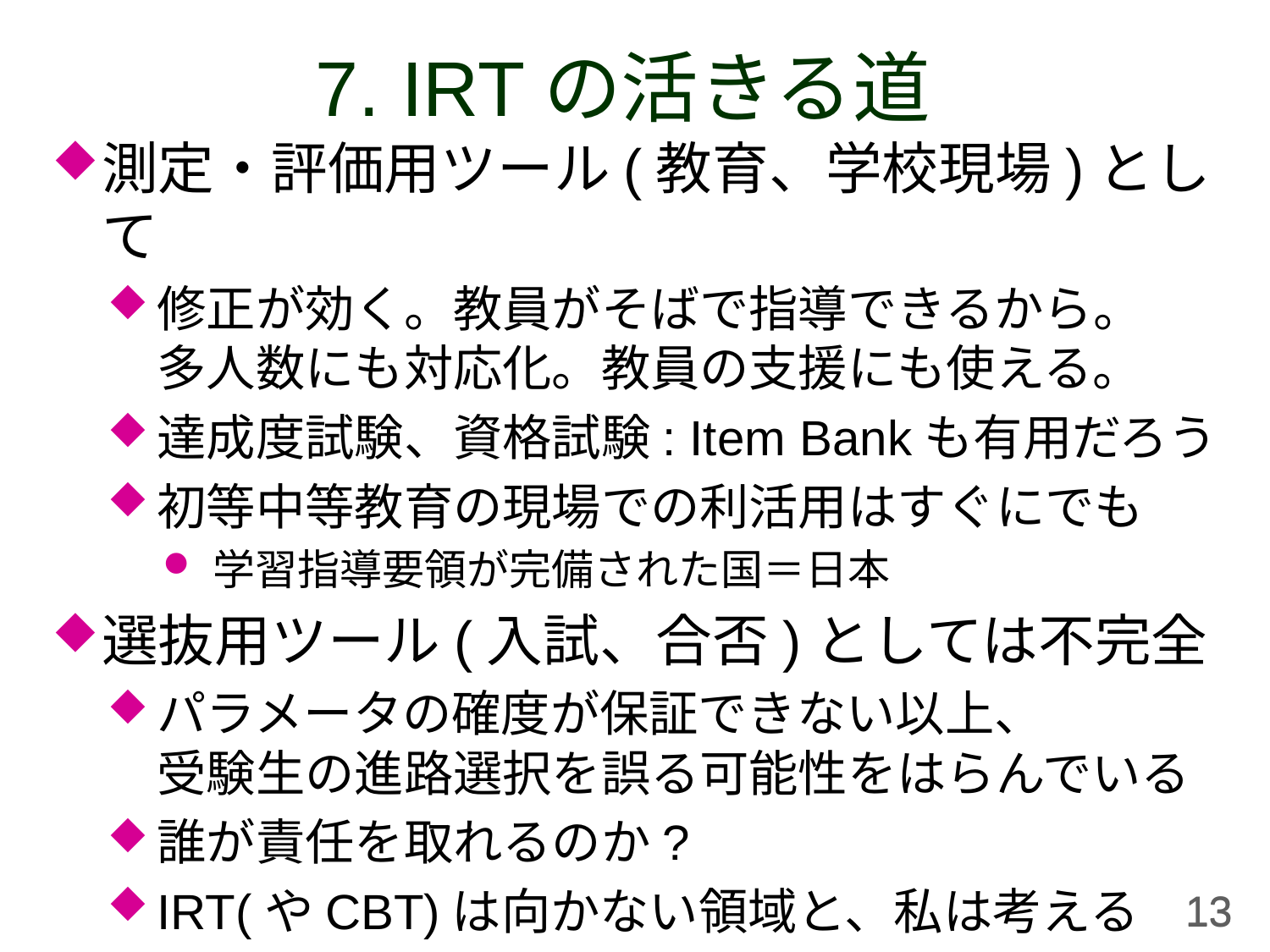

# 7. IRTの活きる道
測定・評価用ツール(教育、学校現場)として
修正が効く。教員がそばで指導できるから。	  多人数にも対応化。教員の支援にも使える。
達成度試験、資格試験: Item Bankも有用だろう
初等中等教育の現場での利活用はすぐにでも
学習指導要領が完備された国＝日本
選抜用ツール(入試、合否)としては不完全
パラメータの確度が保証できない以上、		  受験生の進路選択を誤る可能性をはらんでいる
誰が責任を取れるのか?
IRT(やCBT)は向かない領域と、私は考える

ローステークステスト <===> ハイステークステスト
適材適所で利用できる領域はあるはず
「定期試験、評価」と「入試、選抜」は明確に分離して考えるべき
実社会への送り出し方：誤解のない利用方法を確立した上で
ローステークステストで実現できていることと、ハイステークステストでの実現可能性は全く別物
13
13